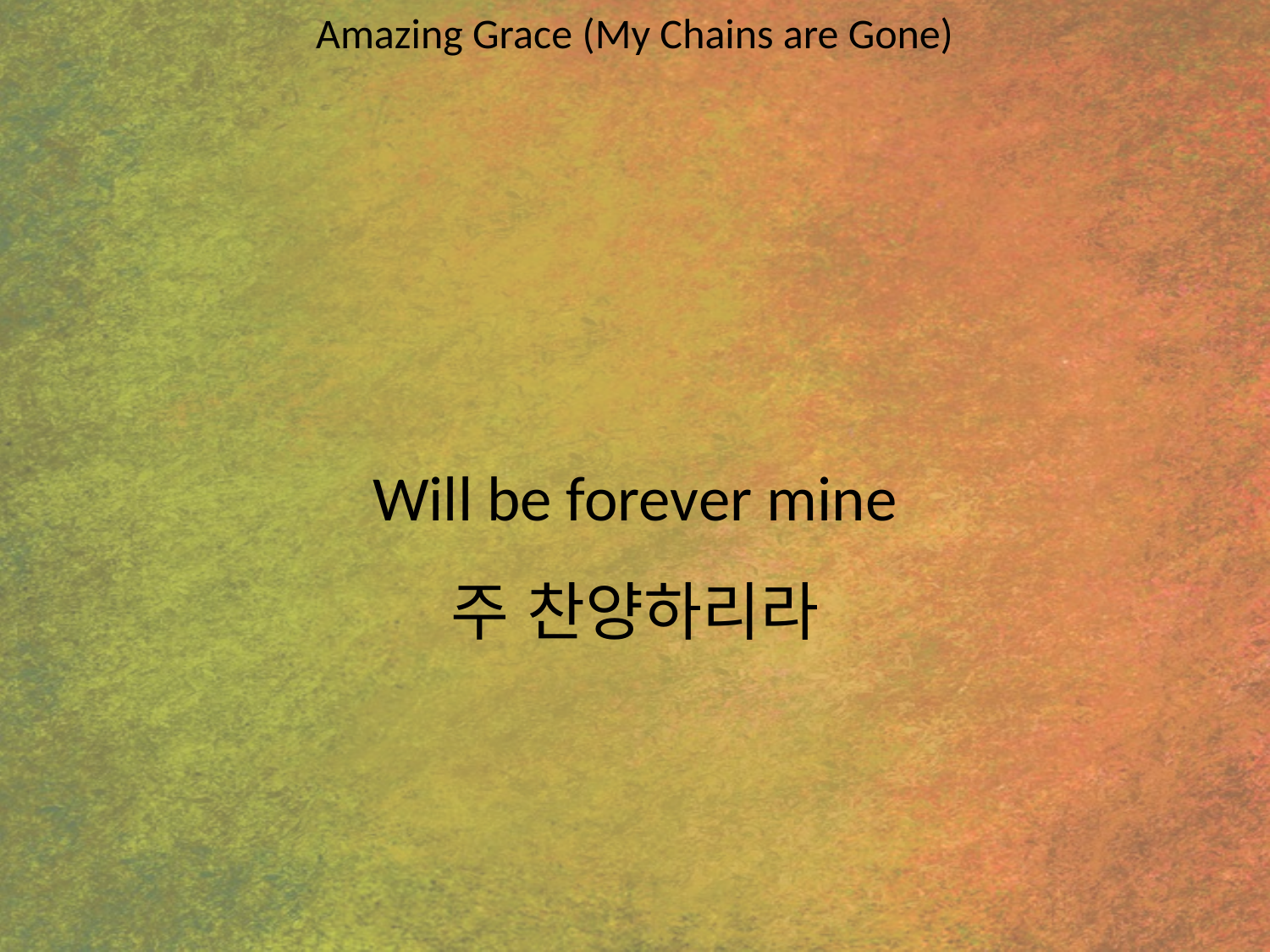

Amazing Grace (My Chains are Gone)
#
Will be forever mine
주 찬양하리라